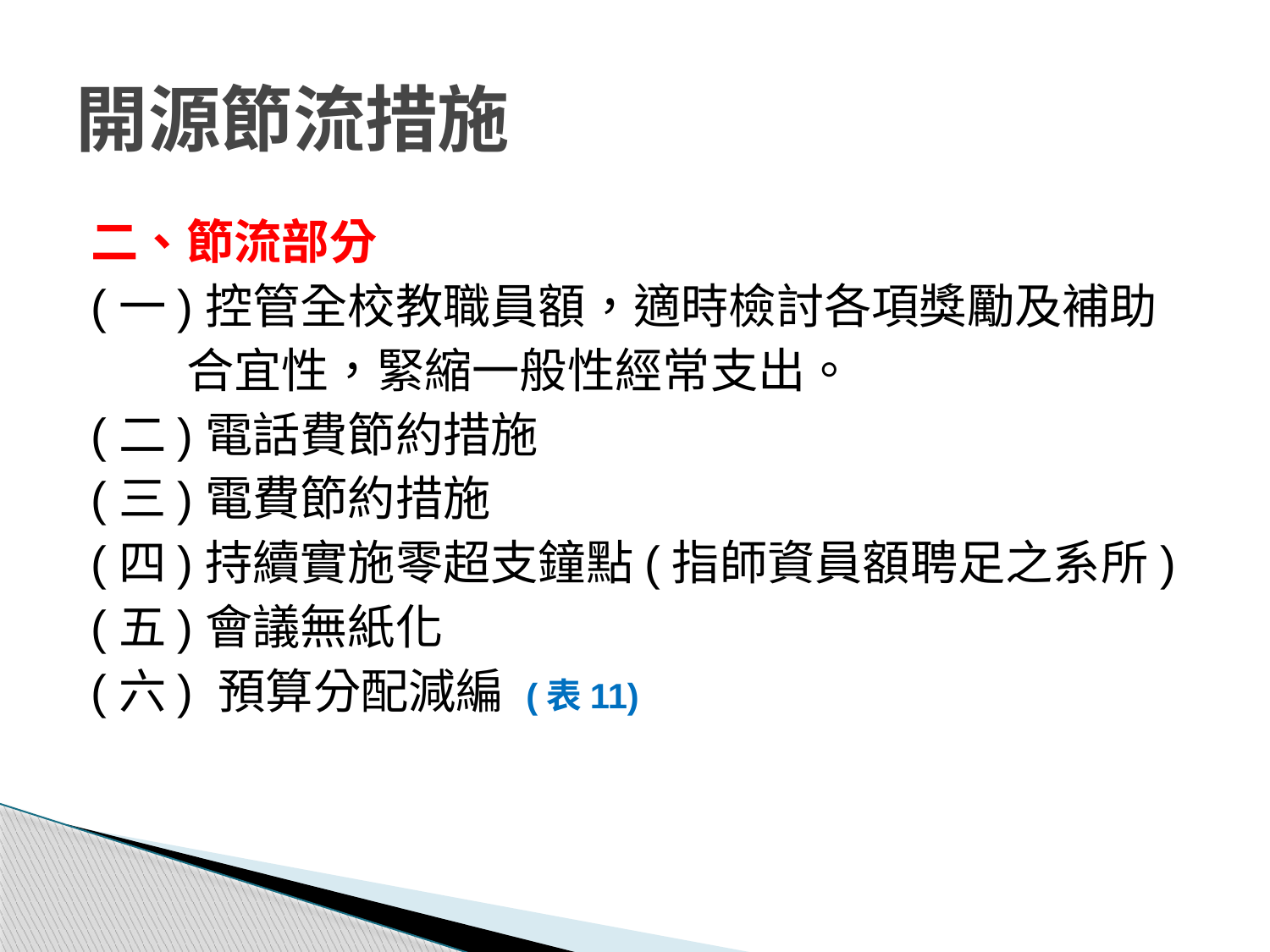

# 開源節流措施
二、節流部分
(一)控管全校教職員額，適時檢討各項獎勵及補助
　　合宜性，緊縮一般性經常支出。
(二)電話費節約措施
(三)電費節約措施
(四)持續實施零超支鐘點(指師資員額聘足之系所)
(五)會議無紙化
(六) 預算分配減編 (表11)